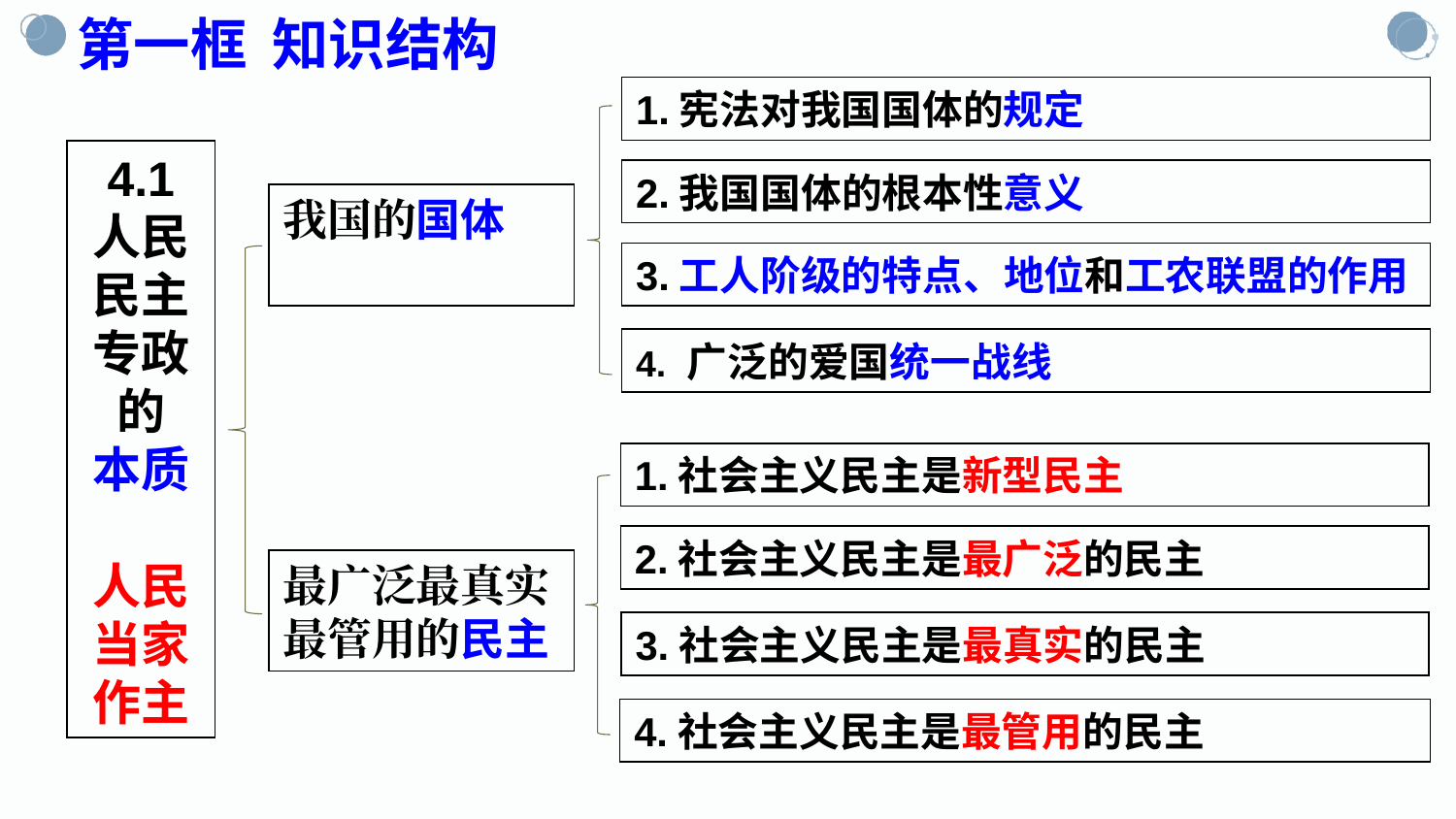

第一框  知识结构
1.宪法对我国国体的规定

4.1
人民民主专政的
本质

人民当家作主
2.我国国体的根本性意义
我国的国体

3.工人阶级的特点、地位和工农联盟的作用

4. 广泛的爱国统一战线
1.社会主义民主是新型民主

2.社会主义民主是最广泛的民主
最广泛最真实
最管用的民主
3.社会主义民主是最真实的民主
4.社会主义民主是最管用的民主